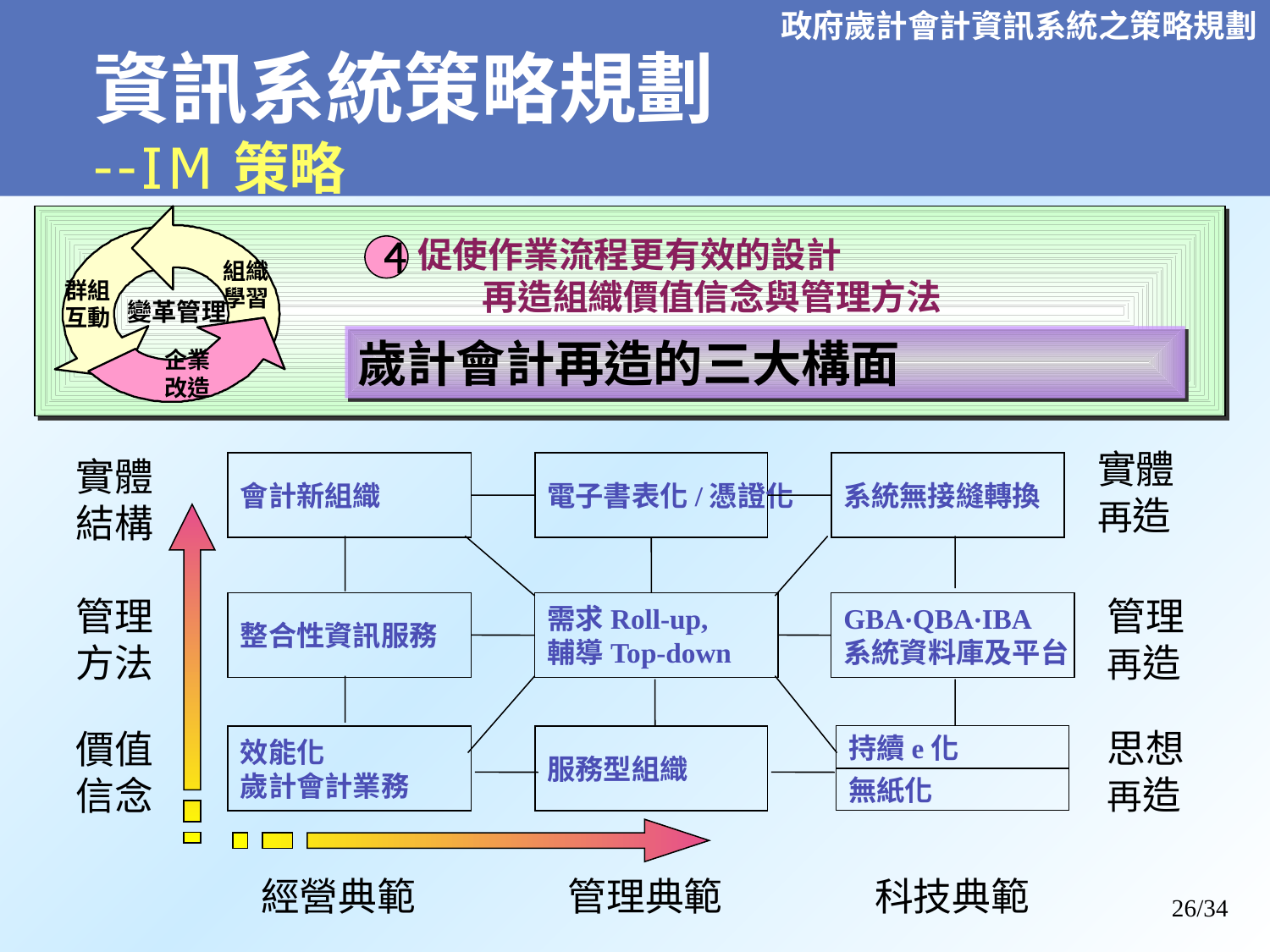

# 資訊系統策略規劃 --IM策略

促使作業流程更有效的設計
       再造組織價值信念與管理方法

4

組織
學習

  變革管理

群組
互動

企業
改造
歲計會計再造的三大構面
實體再造
實體
結構
會計新組織
電子書表化/憑證化
系統無接縫轉換

管理
方法
管理再造
整合性資訊服務
需求Roll-up,
輔導Top-down
GBA‧QBA‧IBA
系統資料庫及平台

思想再造
價值
信念
持續e化
效能化
歲計會計業務
服務型組織
無紙化

經營典範
管理典範
科技典範
26/34